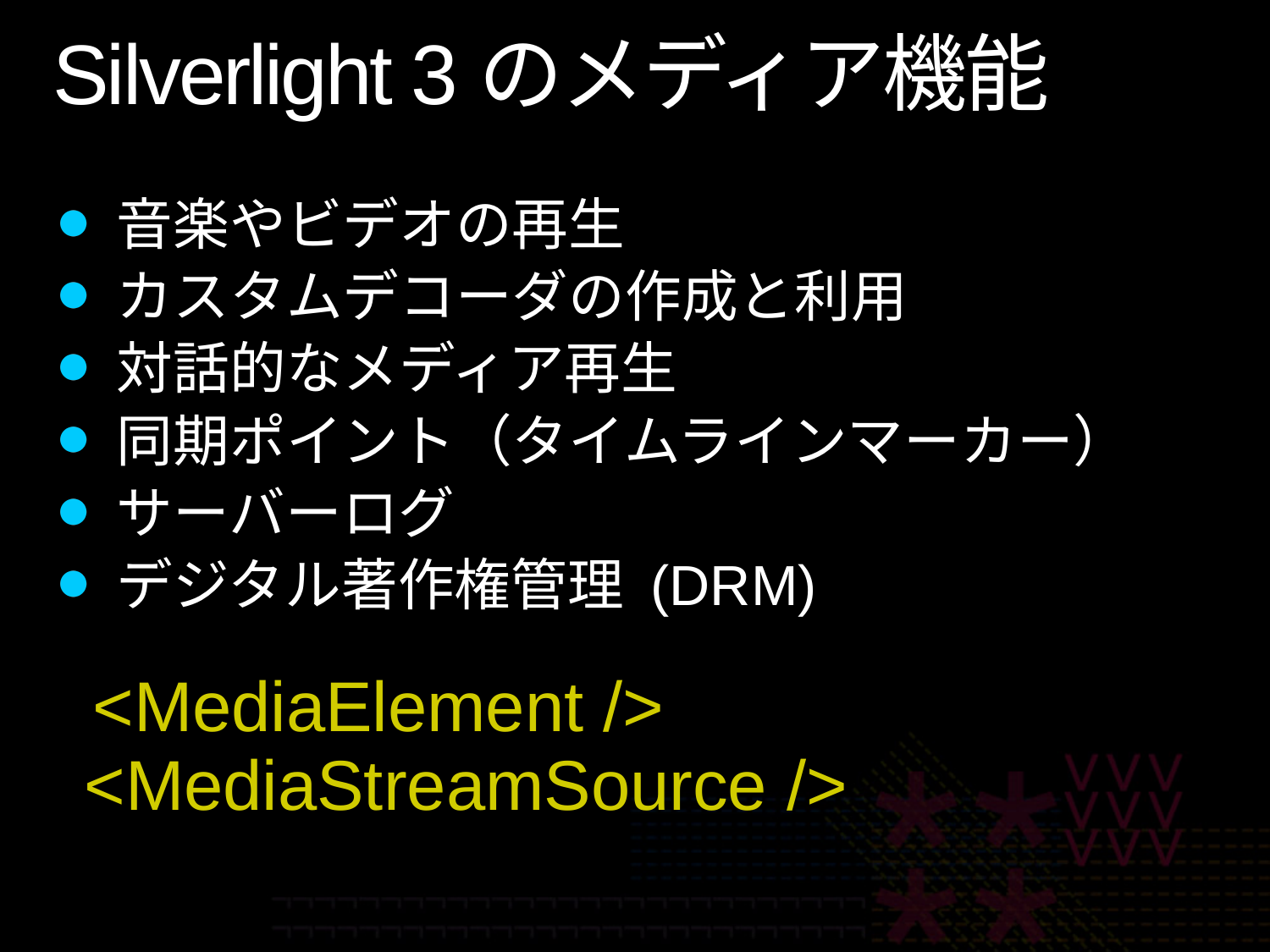

# Silverlight 3のメディア機能
音楽やビデオの再生
カスタムデコーダの作成と利用
対話的なメディア再生
同期ポイント（タイムラインマーカー）
サーバーログ
デジタル著作権管理 (DRM)
<MediaElement />
<MediaStreamSource />